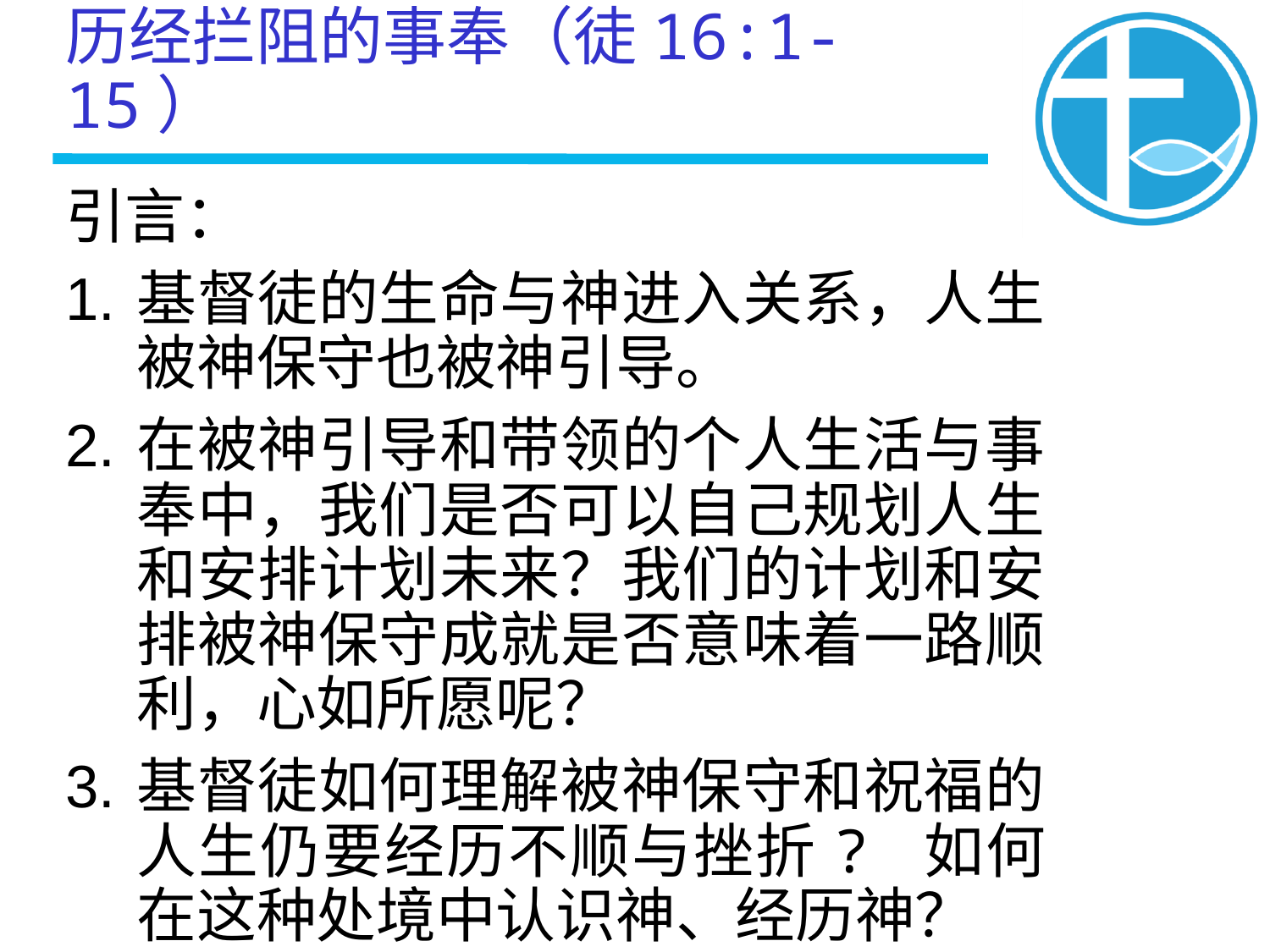

历经拦阻的事奉（徒16:1-15）
引言：
基督徒的生命与神进入关系，人生被神保守也被神引导。
在被神引导和带领的个人生活与事奉中，我们是否可以自己规划人生和安排计划未来？我们的计划和安排被神保守成就是否意味着一路顺利，心如所愿呢？
基督徒如何理解被神保守和祝福的人生仍要经历不顺与挫折? 如何在这种处境中认识神、经历神？